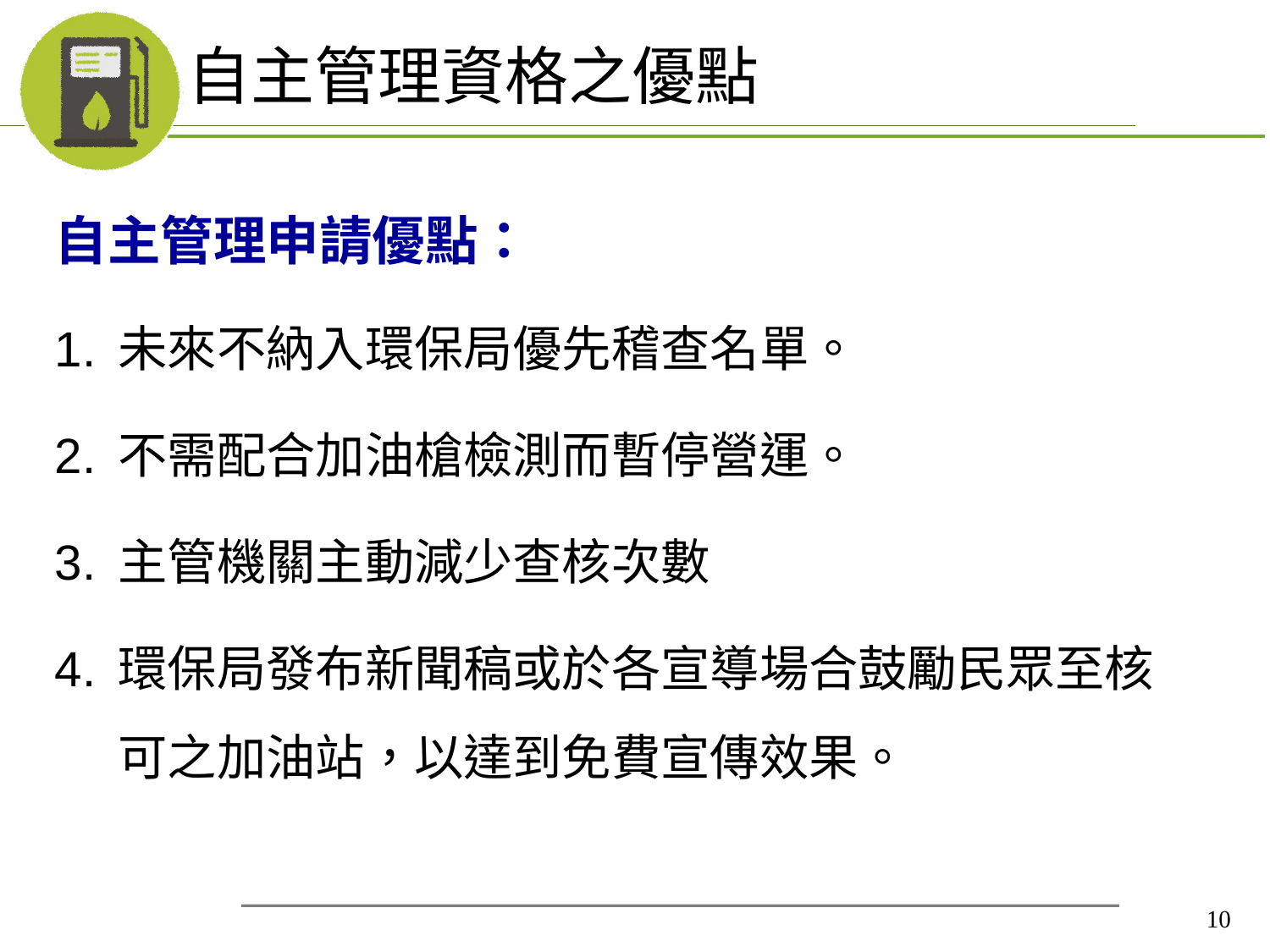

# 自主管理資格之優點
自主管理申請優點：
未來不納入環保局優先稽查名單。
不需配合加油槍檢測而暫停營運。
主管機關主動減少查核次數
環保局發布新聞稿或於各宣導場合鼓勵民眾至核可之加油站，以達到免費宣傳效果。
10